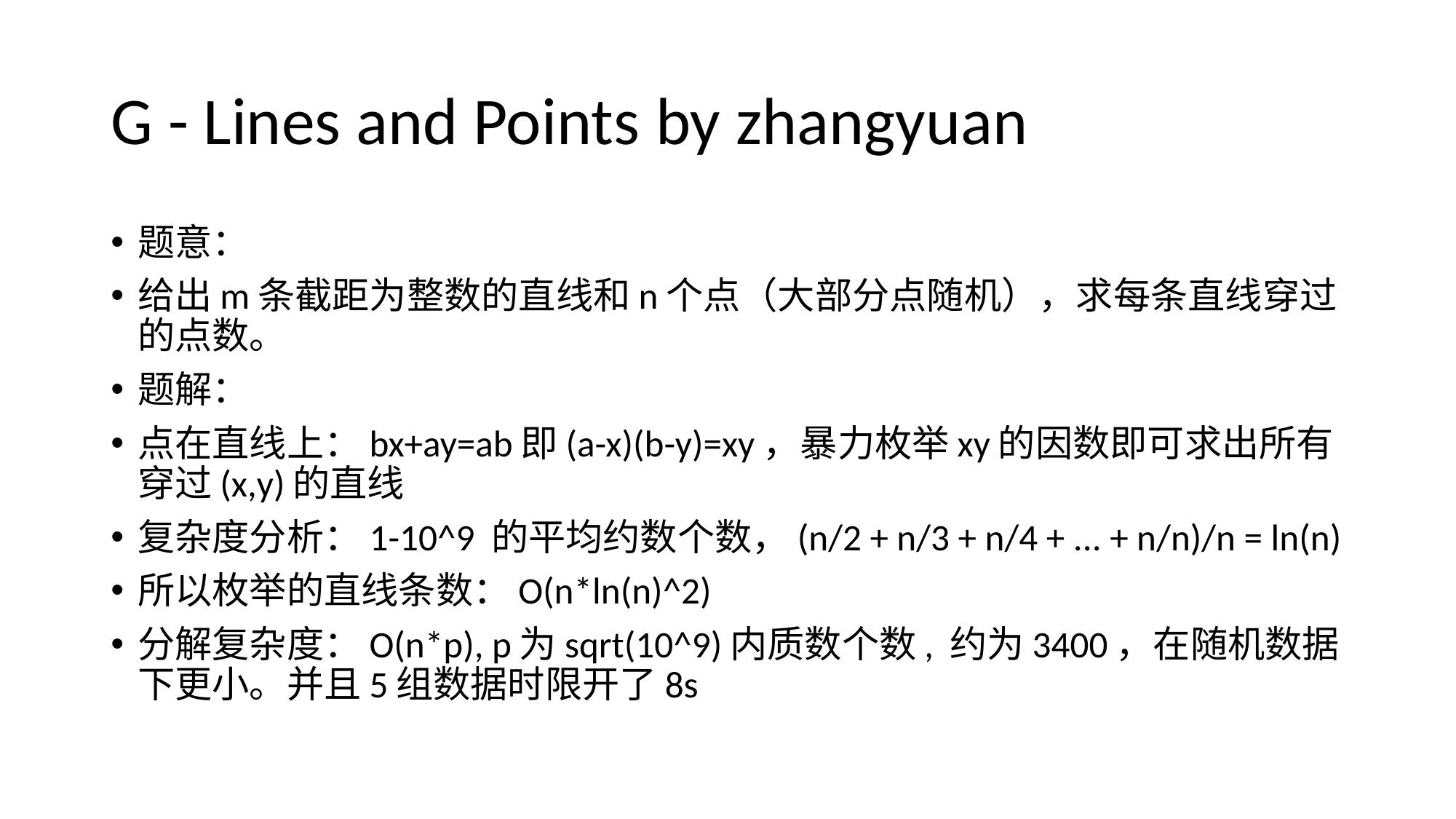

# G - Lines and Points by zhangyuan
题意：
给出m条截距为整数的直线和n个点（大部分点随机），求每条直线穿过的点数。
题解：
点在直线上：bx+ay=ab即(a-x)(b-y)=xy，暴力枚举xy的因数即可求出所有穿过(x,y)的直线
复杂度分析：1-10^9 的平均约数个数，(n/2 + n/3 + n/4 + ... + n/n)/n = ln(n)
所以枚举的直线条数：O(n*ln(n)^2)
分解复杂度：O(n*p), p为sqrt(10^9)内质数个数, 约为3400，在随机数据下更小。并且5组数据时限开了8s